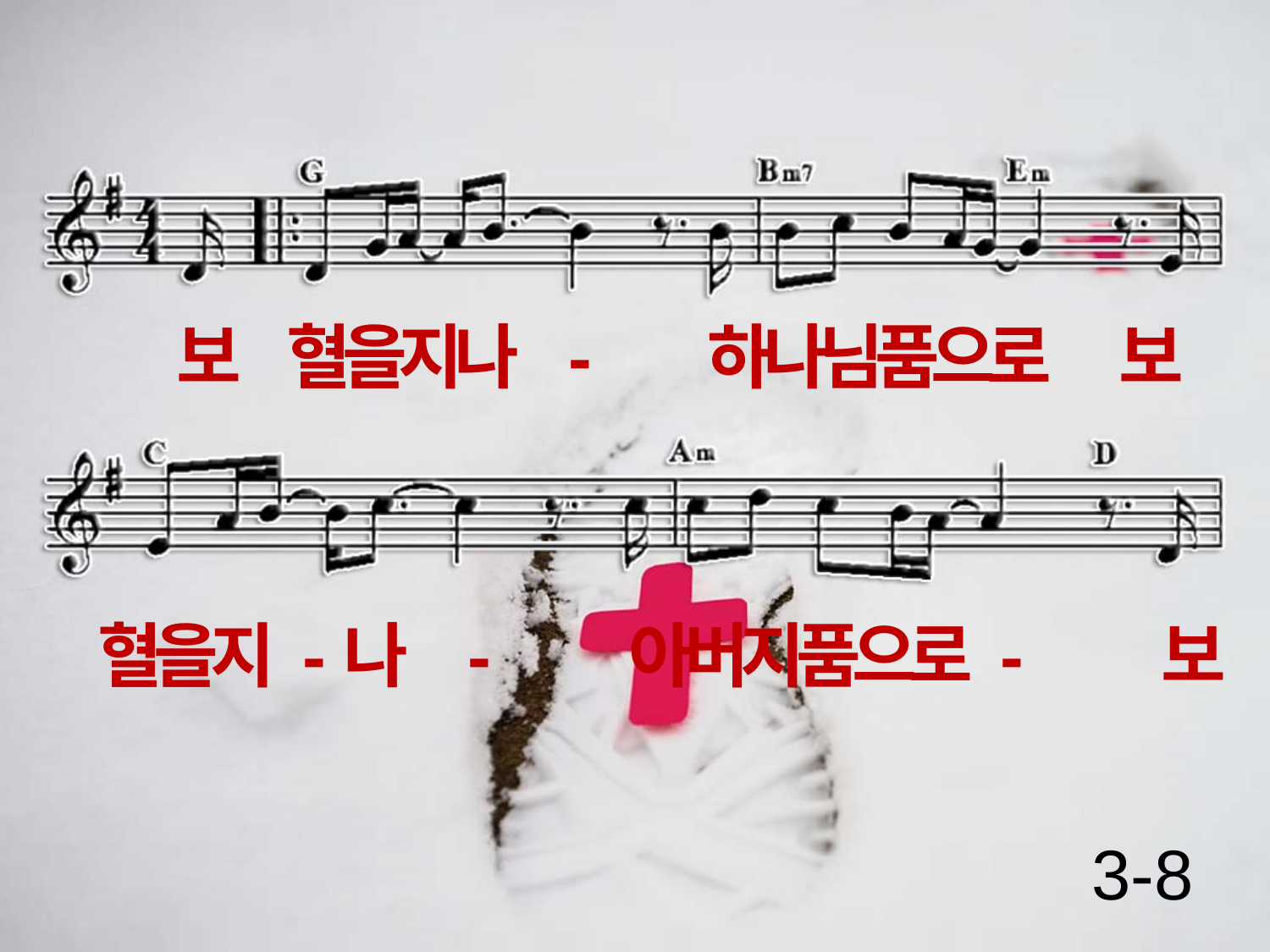

보     혈을지나   -         하나님품으로       보
혈을지 -나    -           아버지품으로 -           보
3-8